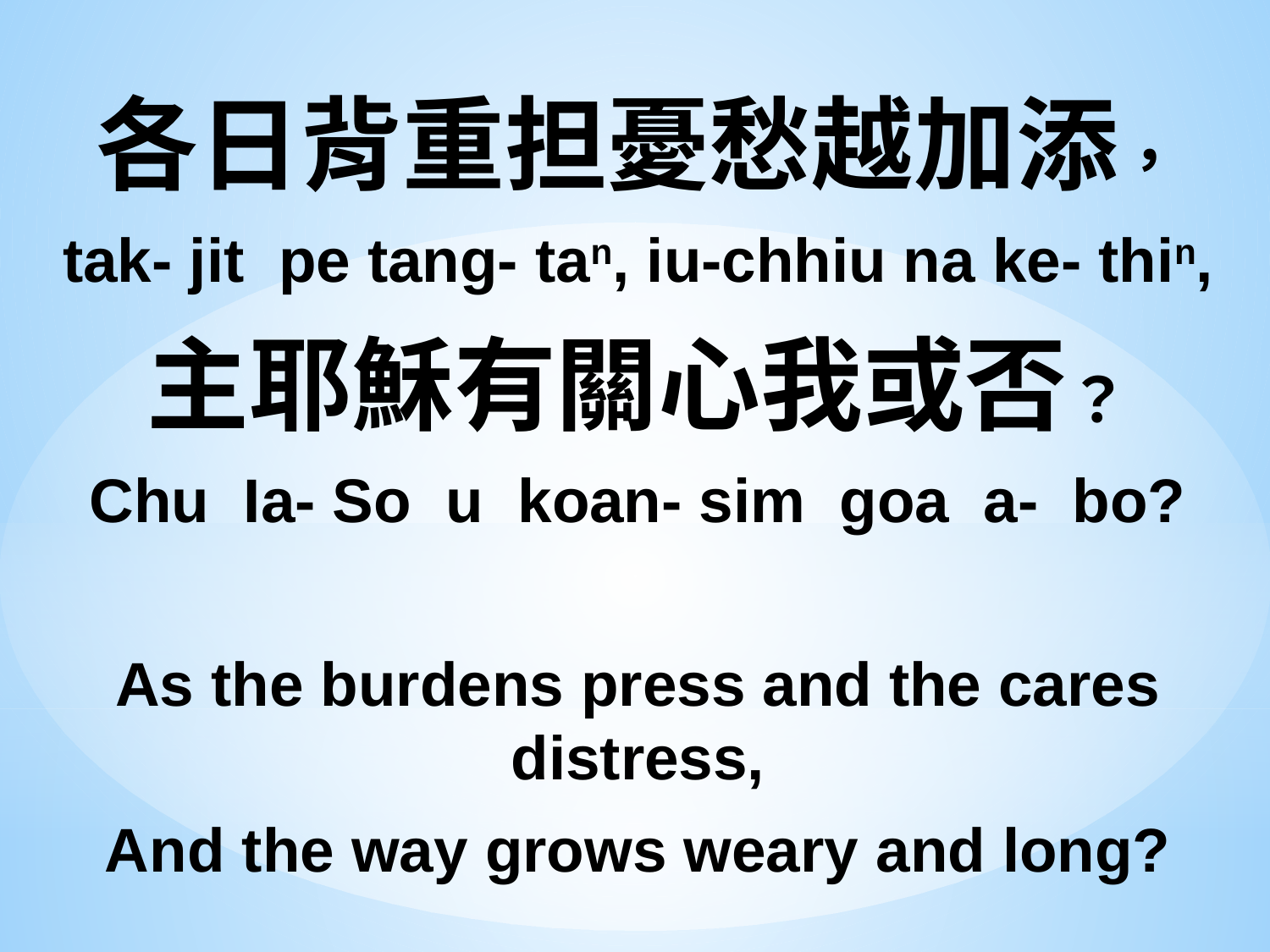

各日背重担憂愁越加添，
tak- jit  pe tang- tan, iu-chhiu na ke- thin,
主耶穌有關心我或否？
Chu  Ia- So  u  koan- sim  goa  a-  bo?

As the burdens press and the cares distress,
And the way grows weary and long?